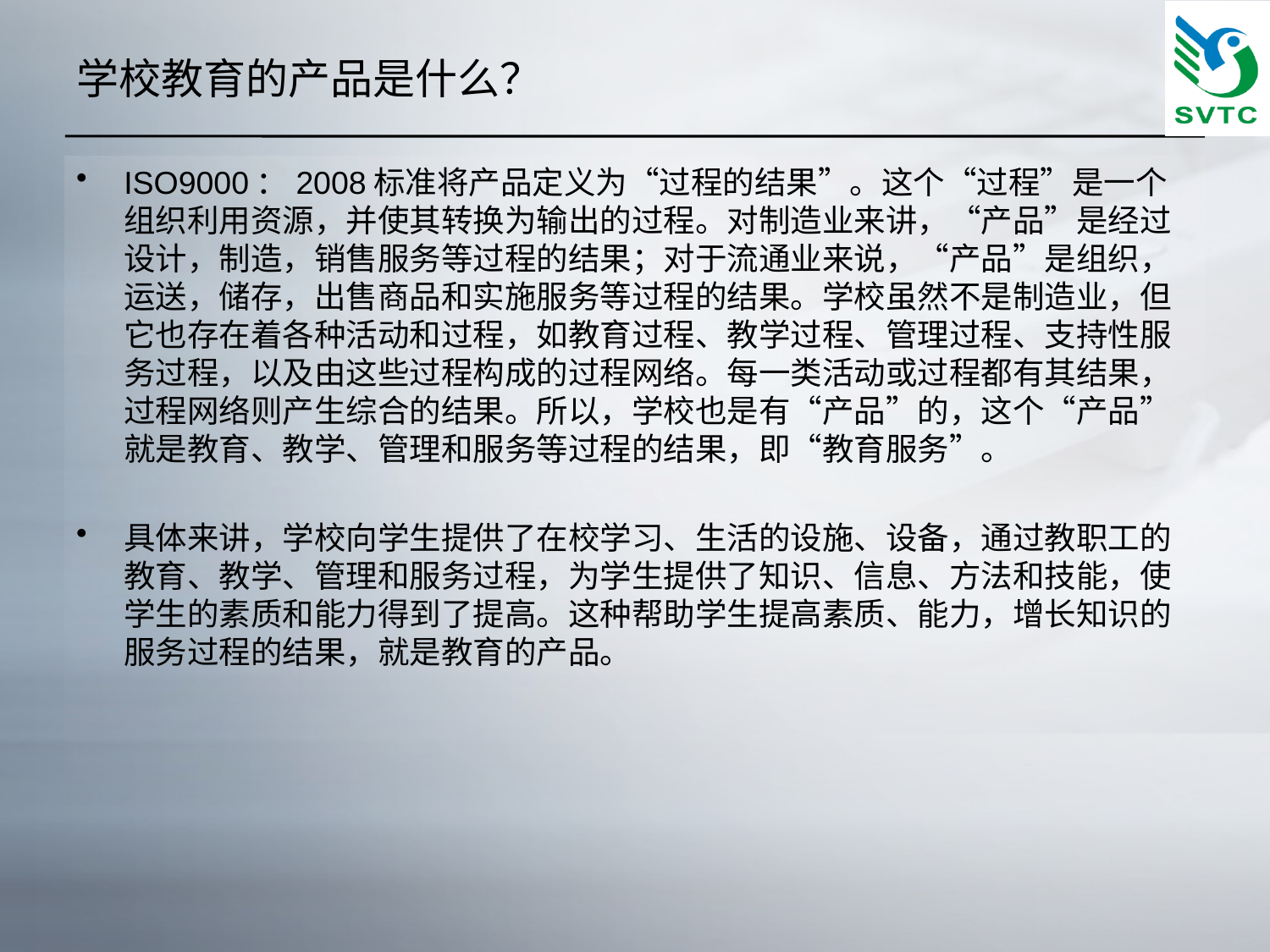

# 学校教育的产品是什么？
ISO9000：2008标准将产品定义为“过程的结果”。这个“过程”是一个组织利用资源，并使其转换为输出的过程。对制造业来讲，“产品”是经过设计，制造，销售服务等过程的结果；对于流通业来说，“产品”是组织，运送，储存，出售商品和实施服务等过程的结果。学校虽然不是制造业，但它也存在着各种活动和过程，如教育过程、教学过程、管理过程、支持性服务过程，以及由这些过程构成的过程网络。每一类活动或过程都有其结果，过程网络则产生综合的结果。所以，学校也是有“产品”的，这个“产品”就是教育、教学、管理和服务等过程的结果，即“教育服务”。

具体来讲，学校向学生提供了在校学习、生活的设施、设备，通过教职工的教育、教学、管理和服务过程，为学生提供了知识、信息、方法和技能，使学生的素质和能力得到了提高。这种帮助学生提高素质、能力，增长知识的服务过程的结果，就是教育的产品。